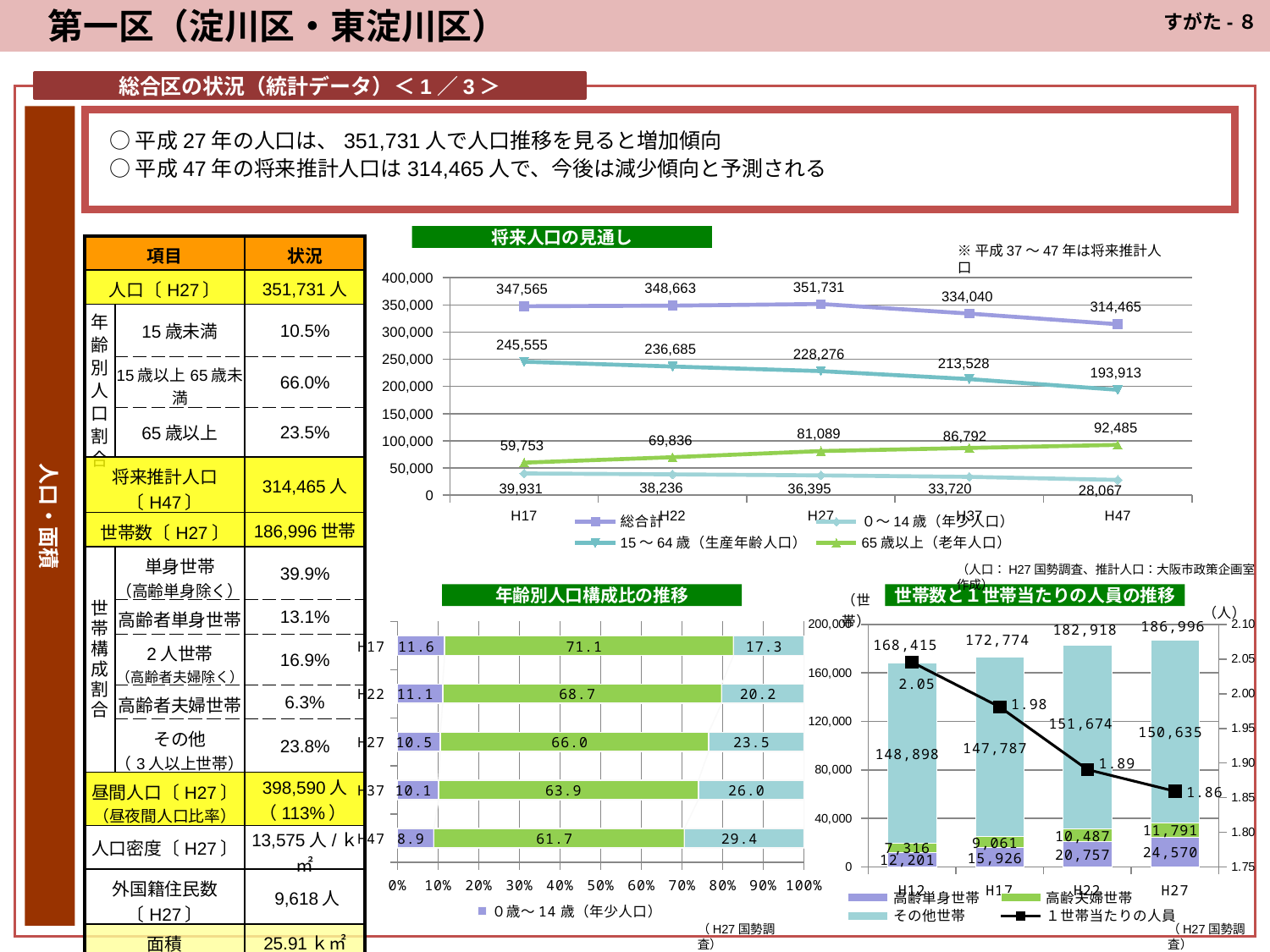

第一区（淀川区・東淀川区）
すがた-８
総合区の状況（統計データ）＜1／3＞

人口・面積

○平成27年の人口は、351,731人で人口推移を見ると増加傾向
○平成47年の将来推計人口は314,465人で、今後は減少傾向と予測される
将来人口の見通し
| 項目 |  | 状況 |
| --- | --- | --- |
| 人口〔H27〕 |  | 351,731人 |
| 年齢別人口割合 | 15歳未満 | 10.5% |
|  | 15歳以上65歳未満 | 66.0% |
|  | 65歳以上 | 23.5% |
| 将来推計人口〔H47〕 |  | 314,465人 |
| 世帯数〔H27〕 |  | 186,996世帯 |
| 世帯構成割合 | 単身世帯 （高齢単身除く） | 39.9% |
|  | 高齢者単身世帯 | 13.1% |
|  | 2人世帯 （高齢者夫婦除く） | 16.9% |
|  | 高齢者夫婦世帯 | 6.3% |
|  | その他 （3人以上世帯） | 23.8% |
| 昼間人口〔H27〕 （昼夜間人口比率） |  | 398,590人（113%） |
| 人口密度〔H27〕 |  | 13,575人/ｋ㎡ |
| 外国籍住民数〔H27〕 |  | 9,618人 |
| 面積 |  | 25.91ｋ㎡ |
※平成37～47年は将来推計人口

### Chart

| Category | 総合計 | ０～14歳（年少人口） | 15～64歳（生産年齢人口） | 65歳以上（老年人口） |
|---|---|---|---|---|
| H17 | 347565.0 | 39931.0 | 245555.0 | 59753.0 |
| H22 | 348663.0 | 38236.0 | 236685.0 | 69836.0 |
| H27 | 351731.0 | 36395.0 | 228276.0 | 81089.0 |
| H37 | 334040.6791729006 | 33720.435042361176 | 213527.76014467014 | 86792.48398587428 |
| H47 | 314465.33995561 | 28067.029057102896 | 193912.95860891577 | 92485.35228959122 |
（人口：H27国勢調査、推計人口：大阪市政策企画室作成）

### Chart

| Category | 高齢単身世帯 | 高齢夫婦世帯 | その他世帯 |  | １世帯当たりの人員 |
|---|---|---|---|---|---|
| H12 | 12201.0 | 7316.0 | 148898.0 | 168415.0 | 2.0454650714010034 |
| H17 | 15926.0 | 9061.0 | 147787.0 | 172774.0 | 1.9808999039207897 |
| H22 | 20757.0 | 10487.0 | 151674.0 | 182918.0 | 1.8905137821318843 |
| H27 | 24570.0 | 11791.0 | 150635.0 | 186996.0 | 1.8591788059637901 |
年齢別人口構成比の推移
世帯数と１世帯当たりの人員の推移

### Chart

| Category | ０歳～14歳（年少人口） | 15歳～64歳（生産年齢人口） | 65歳以上（老年人口） |
|---|---|---|---|
| H47 | 8.925317194278053 | 61.66433433849612 | 29.410348467225823 |
| H37 | 10.094709161128142 | 63.92268171450518 | 25.982609124364863 |
| H27 | 10.526087459509506 | 66.02151781582596 | 23.452394724664508 |
| H22 | 11.09071026839194 | 68.65270320834675 | 20.25658652326099 |
| H17 | 11.566190378259726 | 71.12608946266208 | 17.307720159078205 |
（H27国勢調査）
（H27国勢調査）